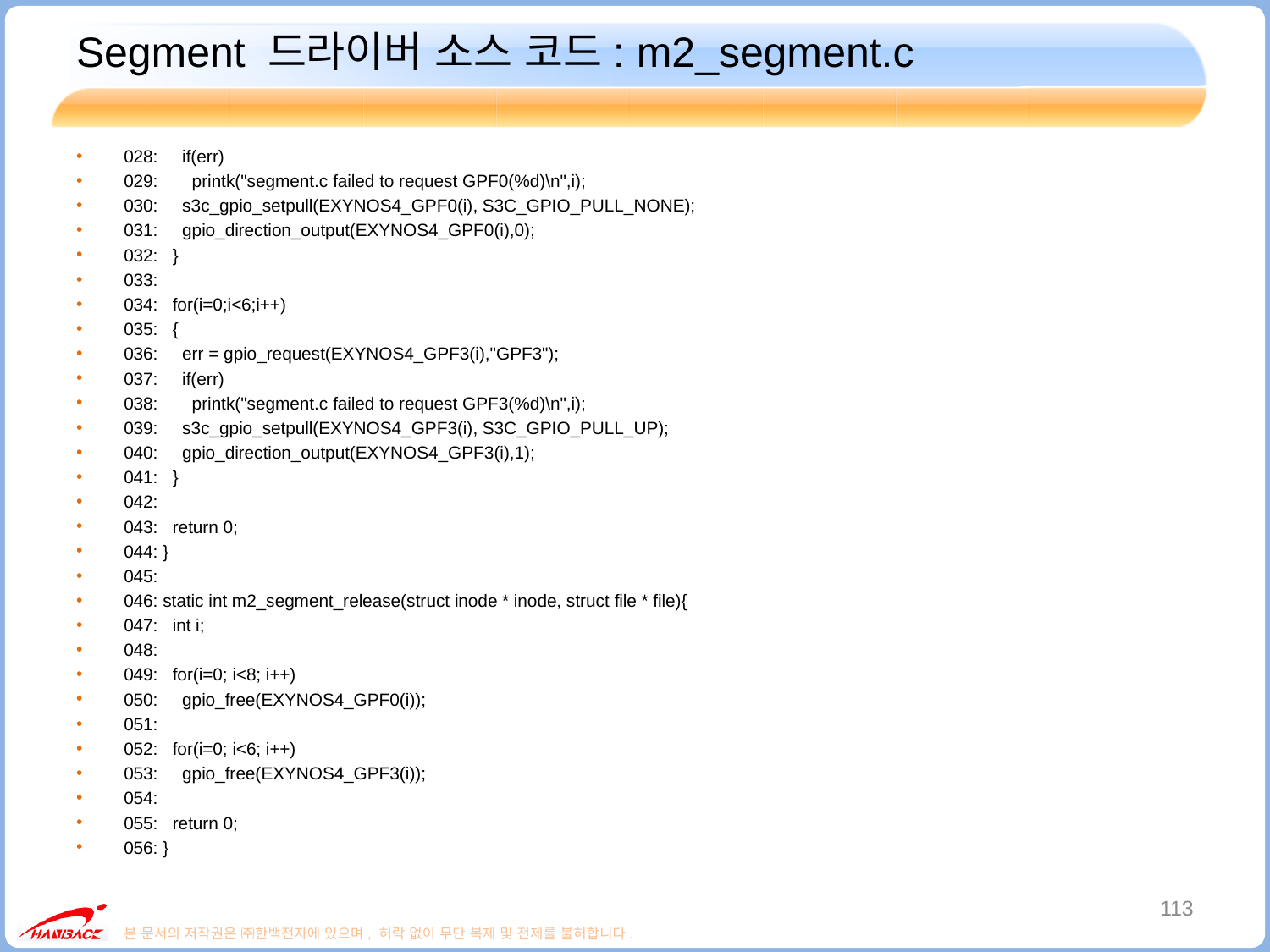

# Segment 드라이버 소스 코드: m2_segment.c
028:     if(err)
029:       printk("segment.c failed to request GPF0(%d)\n",i);
030:     s3c_gpio_setpull(EXYNOS4_GPF0(i), S3C_GPIO_PULL_NONE);
031:     gpio_direction_output(EXYNOS4_GPF0(i),0);
032:   }
033:
034:   for(i=0;i<6;i++)
035:   {
036:     err = gpio_request(EXYNOS4_GPF3(i),"GPF3");
037:     if(err)
038:       printk("segment.c failed to request GPF3(%d)\n",i);
039:     s3c_gpio_setpull(EXYNOS4_GPF3(i), S3C_GPIO_PULL_UP);
040:     gpio_direction_output(EXYNOS4_GPF3(i),1);
041:   }
042:
043:   return 0;
044: }
045:
046: static int m2_segment_release(struct inode * inode, struct file * file){
047:   int i;
048:
049:   for(i=0; i<8; i++)
050:     gpio_free(EXYNOS4_GPF0(i));
051:
052:   for(i=0; i<6; i++)
053:     gpio_free(EXYNOS4_GPF3(i));
054:
055:   return 0;
056: }
113